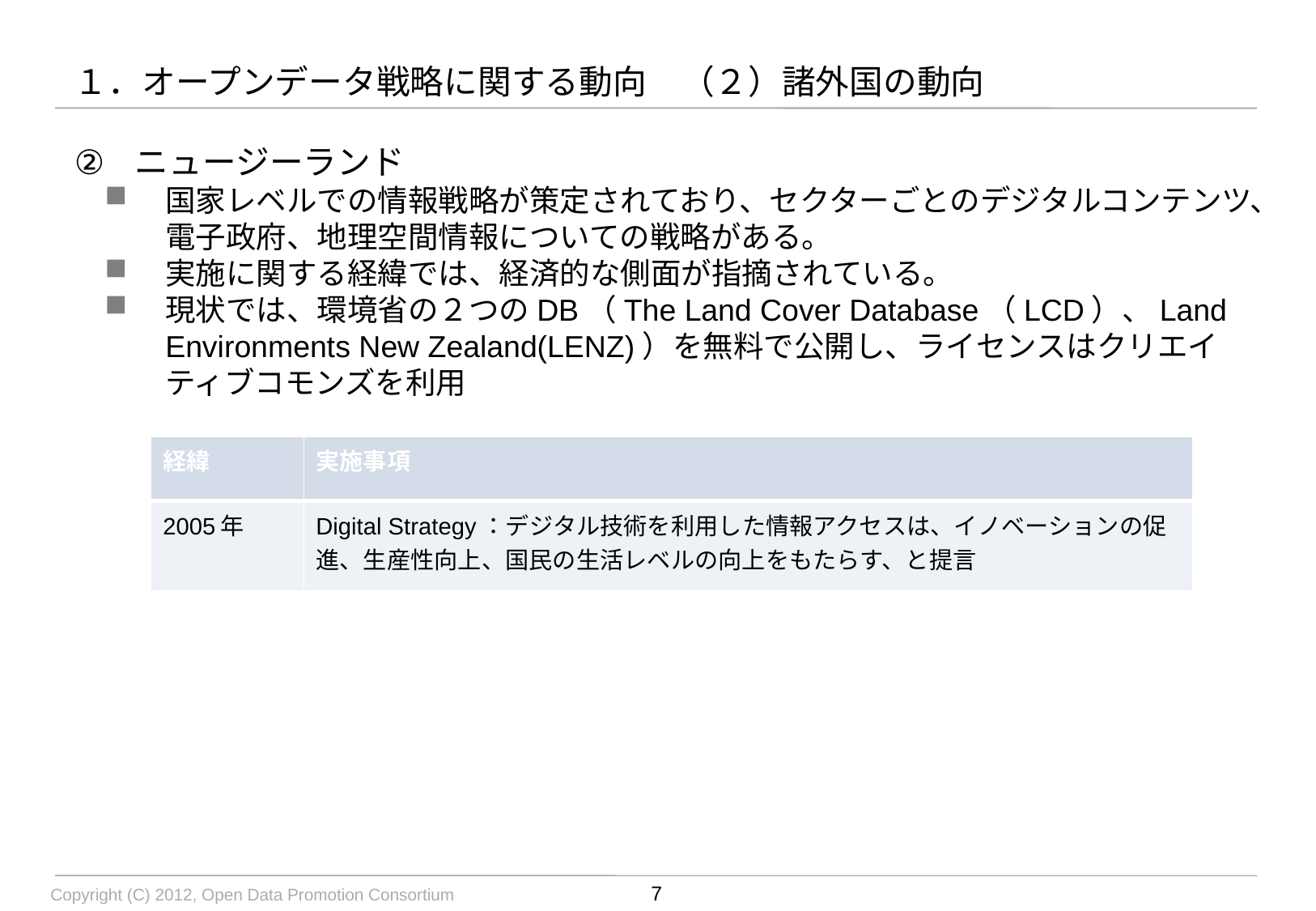

# １．オープンデータ戦略に関する動向　（２）諸外国の動向

ニュージーランド
国家レベルでの情報戦略が策定されており、セクターごとのデジタルコンテンツ、電子政府、地理空間情報についての戦略がある。
実施に関する経緯では、経済的な側面が指摘されている。
現状では、環境省の２つのDB（The Land Cover Database（LCD）、Land Environments New Zealand(LENZ)）を無料で公開し、ライセンスはクリエイティブコモンズを利用

| 経緯 | 実施事項 |
| --- | --- |
| 2005年 | Digital Strategy：デジタル技術を利用した情報アクセスは、イノベーションの促進、生産性向上、国民の生活レベルの向上をもたらす、と提言 |
7
Copyright (C) 2012, Open Data Promotion Consortium